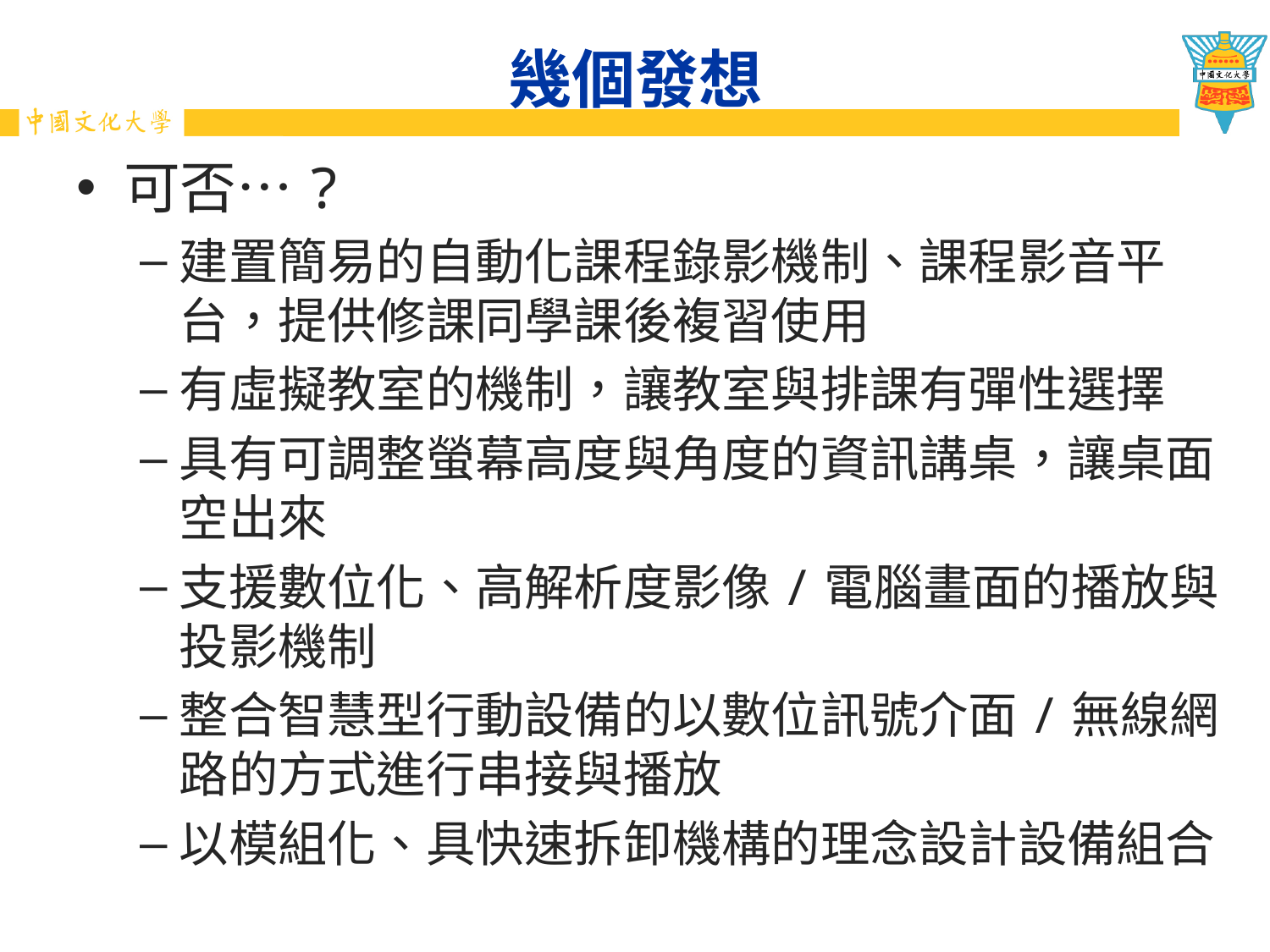

# 幾個發想
可否…?
建置簡易的自動化課程錄影機制、課程影音平台，提供修課同學課後複習使用
有虛擬教室的機制，讓教室與排課有彈性選擇
具有可調整螢幕高度與角度的資訊講桌，讓桌面空出來
支援數位化、高解析度影像/電腦畫面的播放與投影機制
整合智慧型行動設備的以數位訊號介面/無線網路的方式進行串接與播放
以模組化、具快速拆卸機構的理念設計設備組合